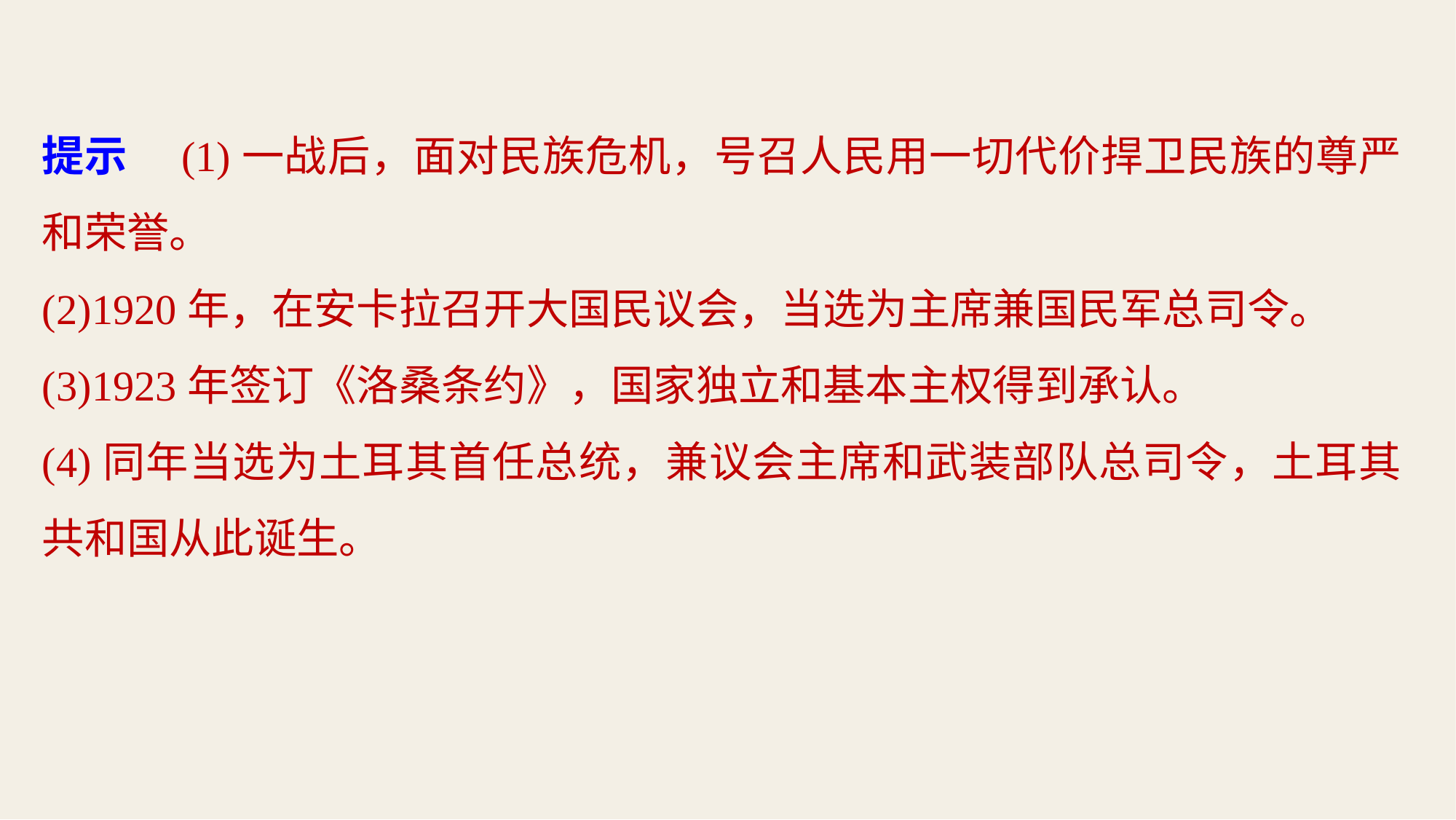

提示　(1)一战后，面对民族危机，号召人民用一切代价捍卫民族的尊严和荣誉。
(2)1920年，在安卡拉召开大国民议会，当选为主席兼国民军总司令。
(3)1923年签订《洛桑条约》，国家独立和基本主权得到承认。
(4)同年当选为土耳其首任总统，兼议会主席和武装部队总司令，土耳其共和国从此诞生。